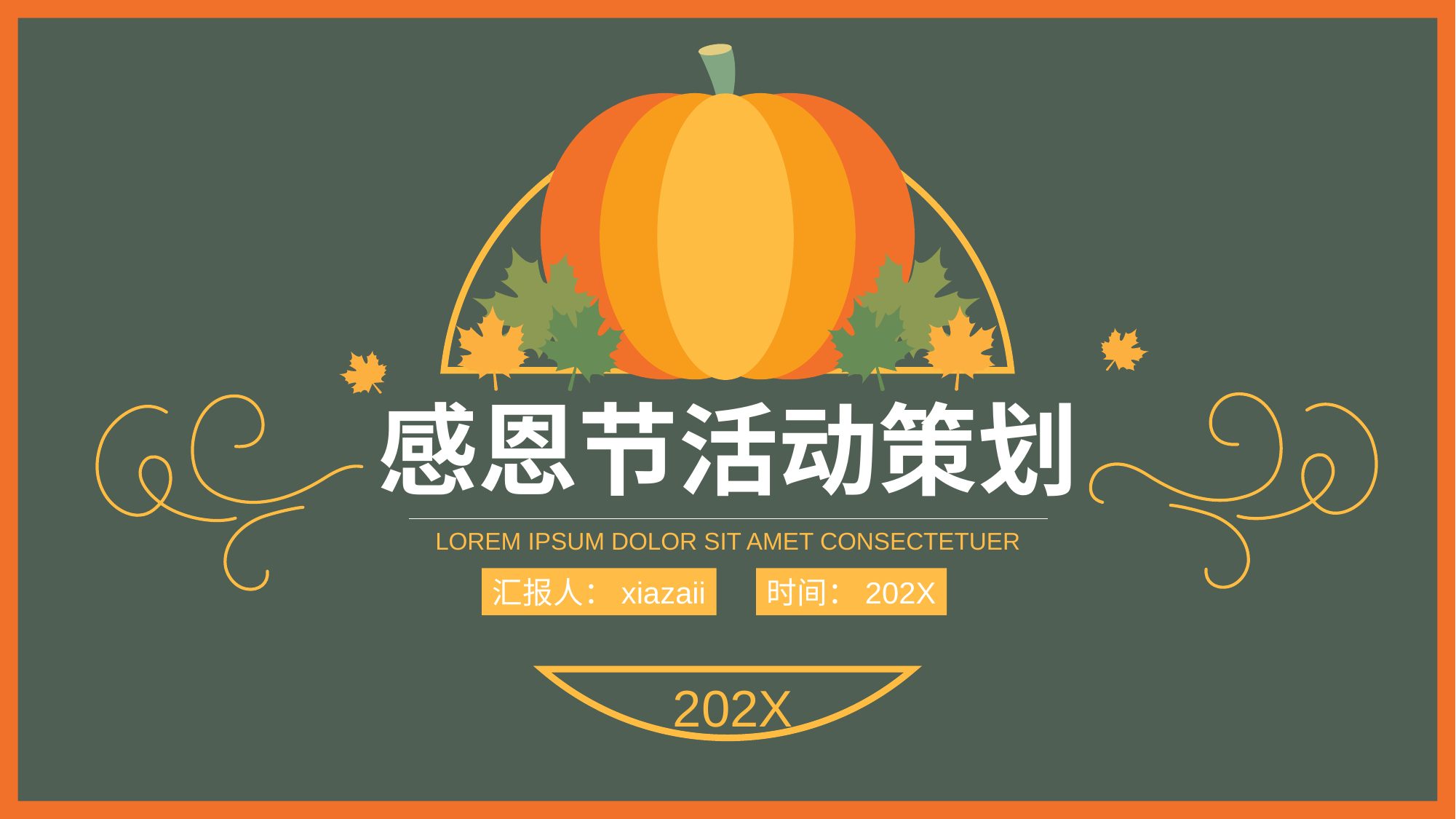

感恩节活动策划

LOREM IPSUM DOLOR SIT AMET CONSECTETUER
汇报人：xiazaii
时间：202X

202X